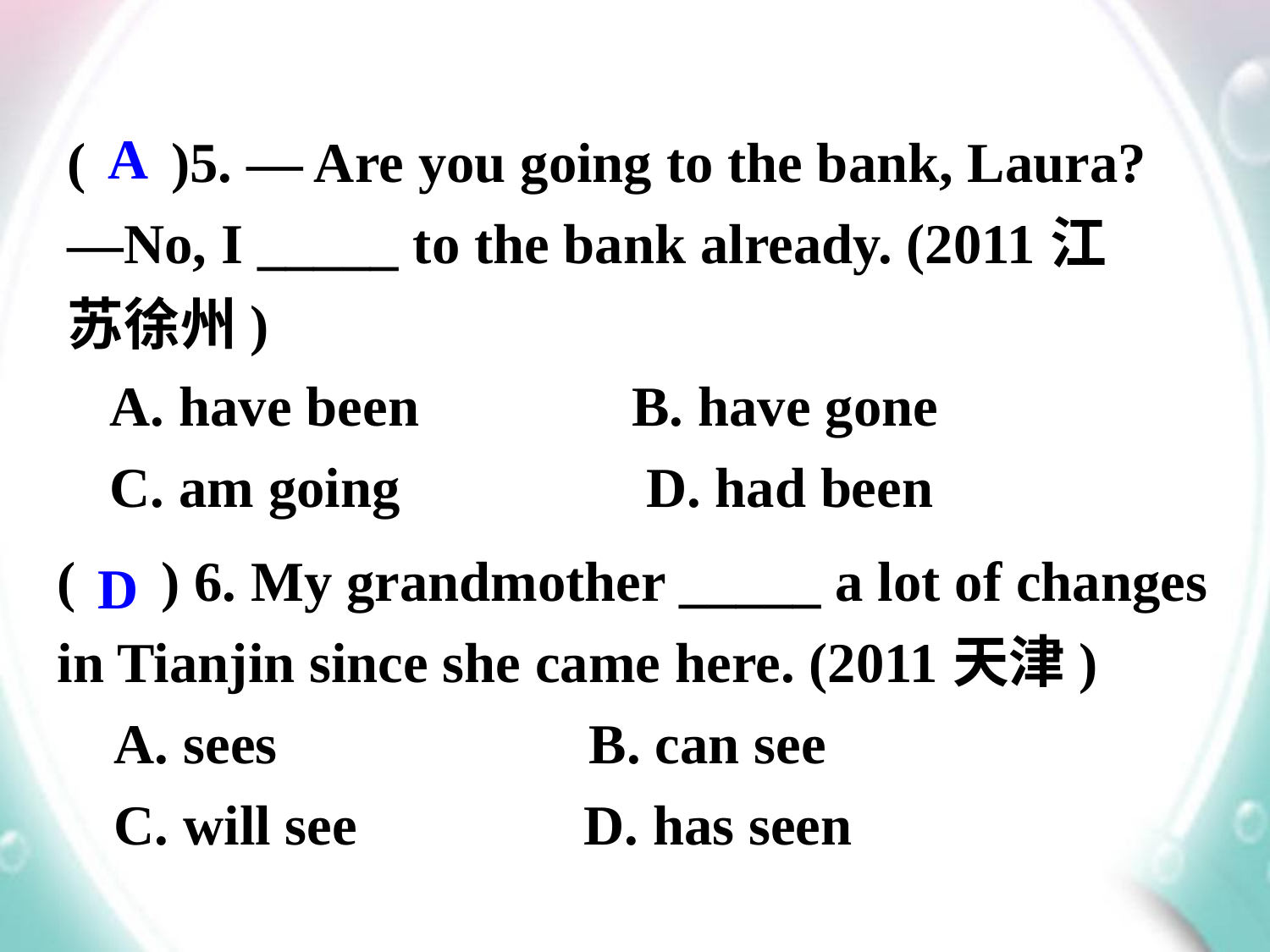

(      )5. — Are you going to the bank, Laura?
—No, I _____ to the bank already. (2011江苏徐州)
   A. have been  		    B. have gone
   C. am going  		     D. had been
A
(      ) 6. My grandmother _____ a lot of changes in Tianjin since she came here. (2011天津)
    A. sees                      B. can see
    C. will see                D. has seen
D